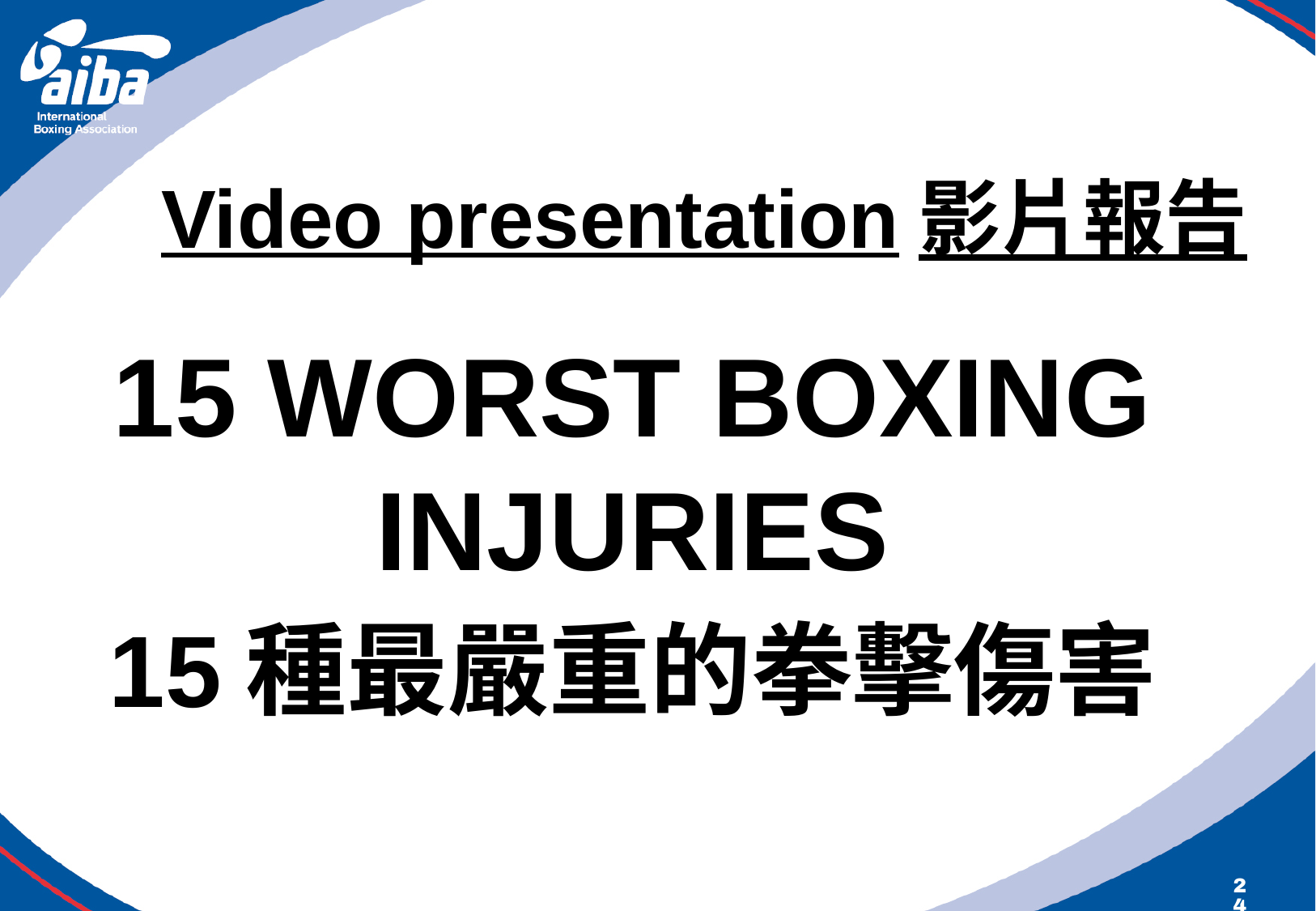

# Video presentation影片報告
15 WORST BOXING INJURIES
15種最嚴重的拳擊傷害
249